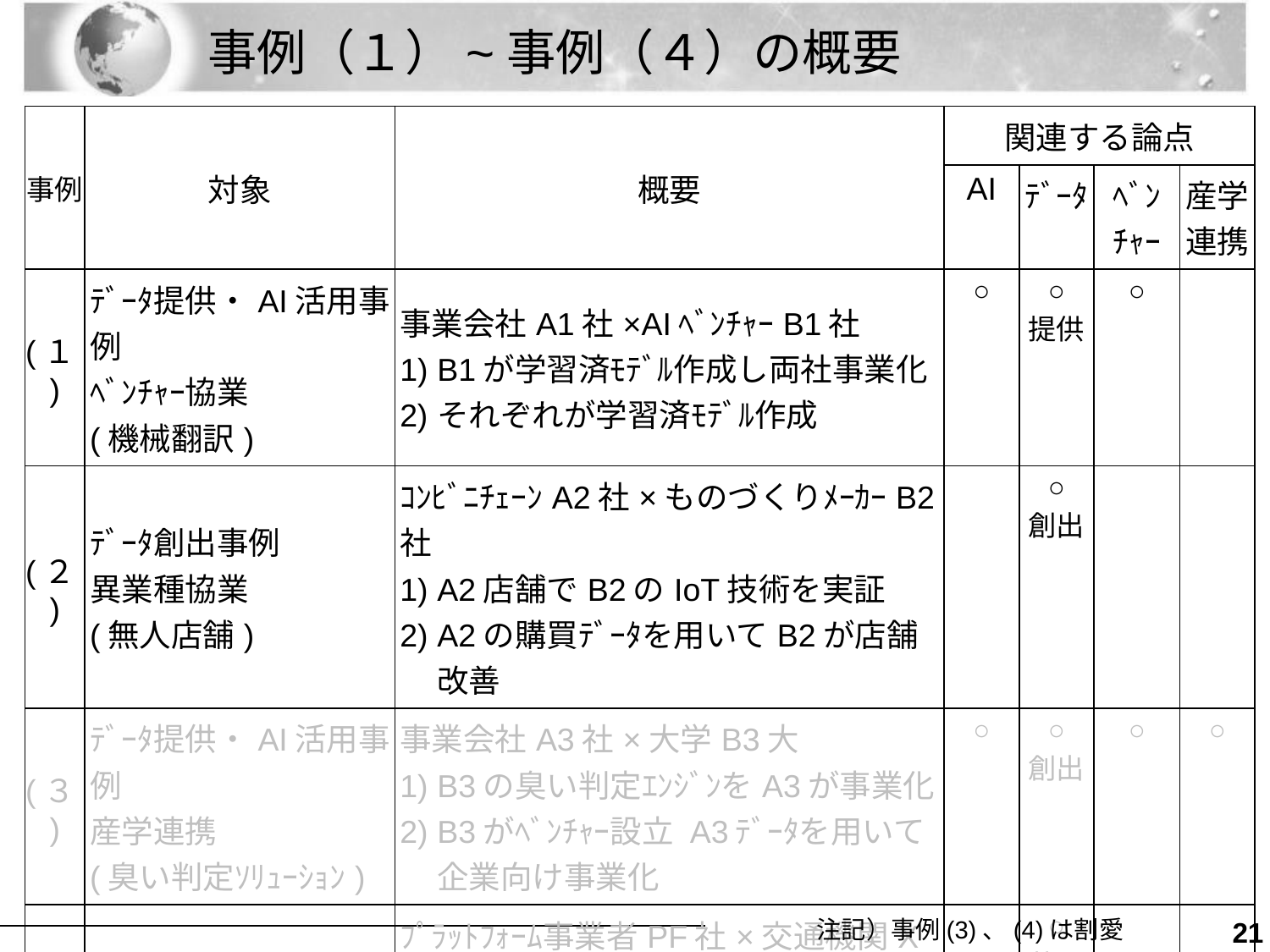

# 事例（１）~事例（４）の概要
| 事例 | 対象 | 概要 | 関連する論点 |  |  |  |
| --- | --- | --- | --- | --- | --- | --- |
|  |  |  | AI | ﾃﾞｰﾀ | ﾍﾞﾝ ﾁｬｰ | 産学連携 |
| (１) | ﾃﾞｰﾀ提供・AI活用事例 ﾍﾞﾝﾁｬｰ協業 (機械翻訳) | 事業会社A1社×AIﾍﾞﾝﾁｬｰB1社 B1が学習済ﾓﾃﾞﾙ作成し両社事業化 それぞれが学習済ﾓﾃﾞﾙ作成 | ○ | ○ 提供 | ○ |  |
| (２) | ﾃﾞｰﾀ創出事例 異業種協業 (無人店舗) | ｺﾝﾋﾞﾆﾁｪｰﾝA2社×ものづくりﾒｰｶｰB2社 A2店舗でB2のIoT技術を実証 A2の購買ﾃﾞｰﾀを用いてB2が店舗改善 |  | ○ 創出 |  |  |
| (３) | ﾃﾞｰﾀ提供・AI活用事例 産学連携 (臭い判定ｿﾘｭｰｼｮﾝ) | 事業会社A3社×大学B3大 B3の臭い判定ｴﾝｼﾞﾝをA3が事業化 B3がﾍﾞﾝﾁｬｰ設立 A3ﾃﾞｰﾀを用いて企業向け事業化 | ○ | ○ 創出 | ○ | ○ |
| (４) | ﾃﾞｰﾀ共用事例 ﾌﾟﾗｯﾄﾌｫｰﾑ活用 (MaaSｿﾘｭｰｼｮﾝ) | ﾌﾟﾗｯﾄﾌｫｰﾑ事業者PF社×交通機関X団体 XのﾃﾞｰﾀでPFが一括検索、決済提供 海外の旅行会社Y社がPF提供のデータを利用して外国人旅客向ｻｰﾋﾞｽ |  | ○ 共用 |  |  |
21
注記）事例(3)、(4)は割愛